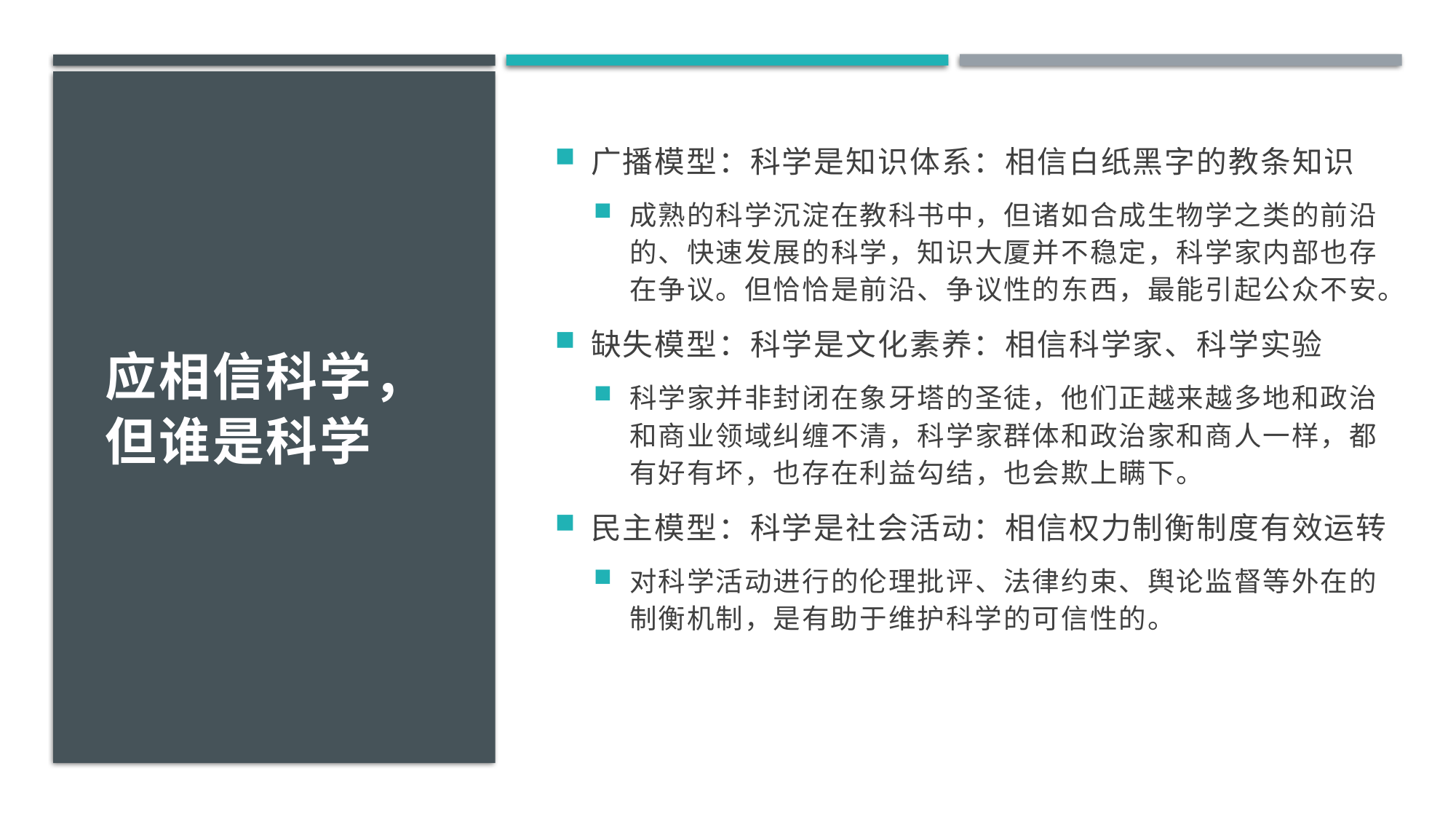

# 应相信科学，但谁是科学
广播模型：科学是知识体系：相信白纸黑字的教条知识
成熟的科学沉淀在教科书中，但诸如合成生物学之类的前沿的、快速发展的科学，知识大厦并不稳定，科学家内部也存在争议。但恰恰是前沿、争议性的东西，最能引起公众不安。
缺失模型：科学是文化素养：相信科学家、科学实验
科学家并非封闭在象牙塔的圣徒，他们正越来越多地和政治和商业领域纠缠不清，科学家群体和政治家和商人一样，都有好有坏，也存在利益勾结，也会欺上瞒下。
民主模型：科学是社会活动：相信权力制衡制度有效运转
对科学活动进行的伦理批评、法律约束、舆论监督等外在的制衡机制，是有助于维护科学的可信性的。